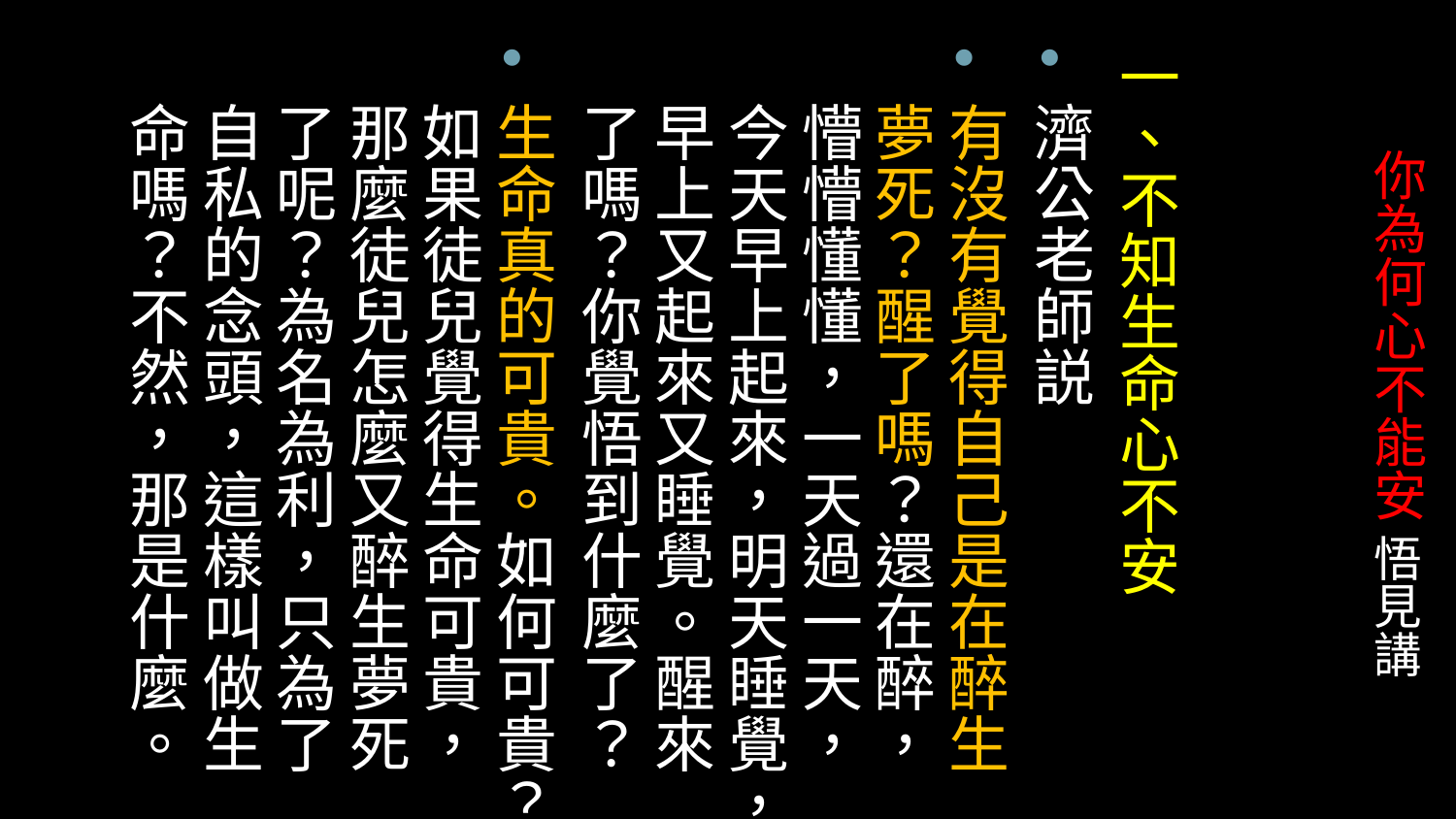

一、不知生命心不安
濟公老師説
有沒有覺得自己是在醉生夢死？醒了嗎？還在醉，懵懵懂懂，一天過一天，今天早上起來，明天睡覺，早上又起來又睡覺。醒來了嗎？你覺悟到什麼了？
生命真的可貴。如何可貴？如果徒兒覺得生命可貴，那麼徒兒怎麼又醉生夢死了呢？為名為利，只為了自私的念頭，這樣叫做生命嗎？不然，那是什麼。

# 你為何心不能安 悟見講